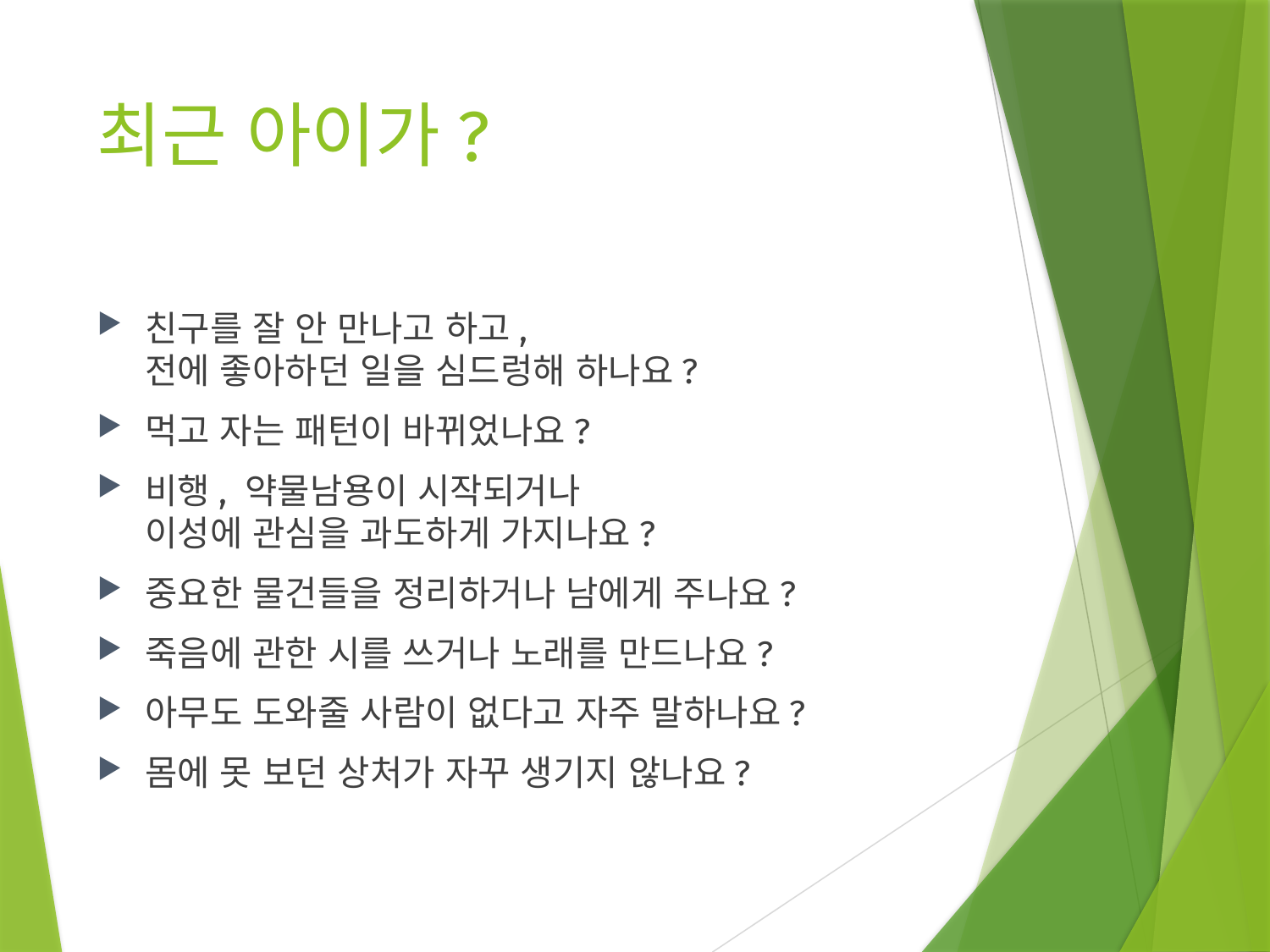

# 최근 아이가?
친구를 잘 안 만나고 하고,
전에 좋아하던 일을 심드렁해 하나요?
먹고 자는 패턴이 바뀌었나요?
비행, 약물남용이 시작되거나
이성에 관심을 과도하게 가지나요?
중요한 물건들을 정리하거나 남에게 주나요?
죽음에 관한 시를 쓰거나 노래를 만드나요?
아무도 도와줄 사람이 없다고 자주 말하나요?
몸에 못 보던 상처가 자꾸 생기지 않나요?